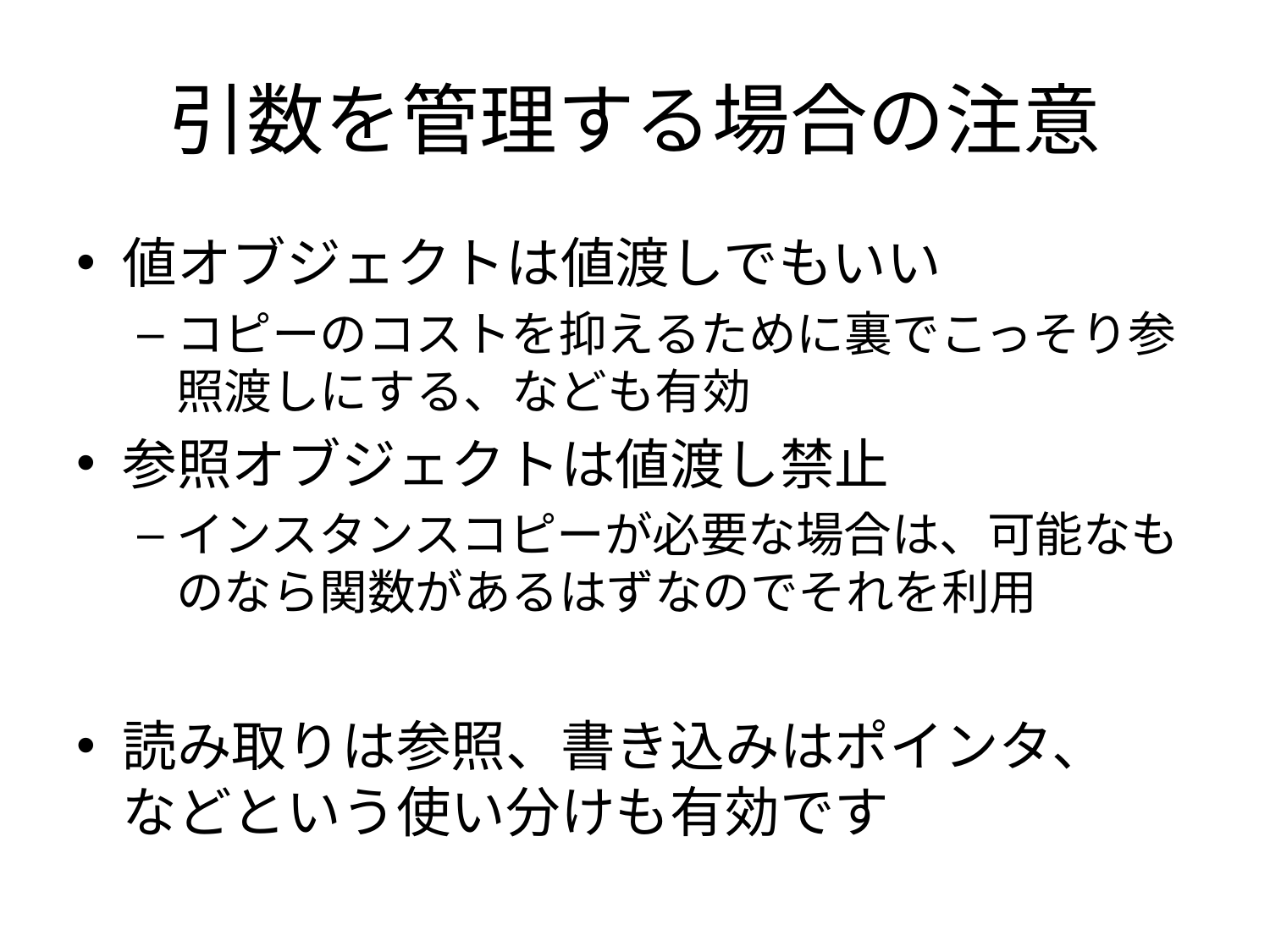

# 引数を管理する場合の注意
値オブジェクトは値渡しでもいい
コピーのコストを抑えるために裏でこっそり参照渡しにする、なども有効
参照オブジェクトは値渡し禁止
インスタンスコピーが必要な場合は、可能なものなら関数があるはずなのでそれを利用

読み取りは参照、書き込みはポインタ、
などという使い分けも有効です